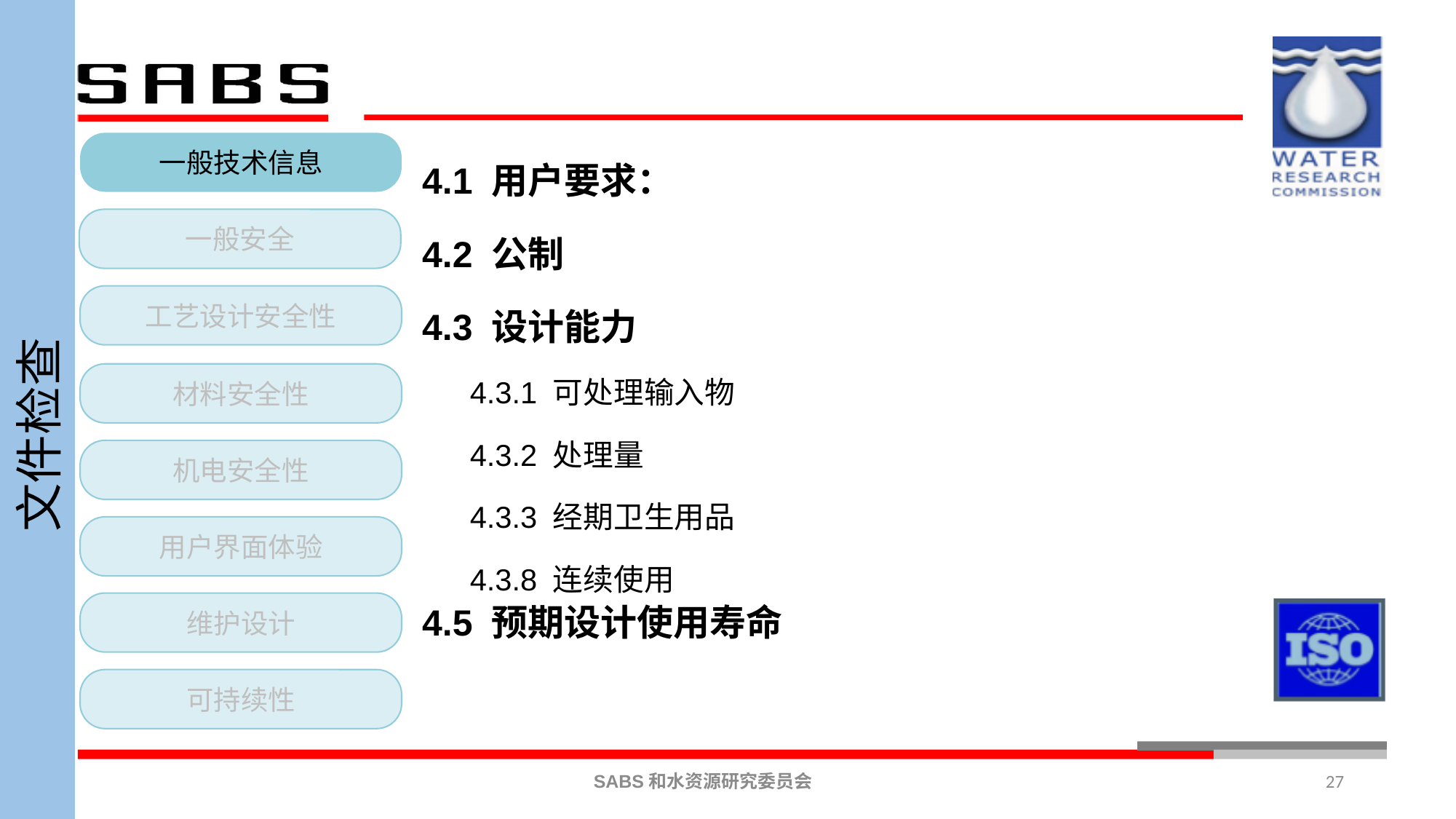

4.1 用户要求：
4.2 公制
4.3 设计能力
4.3.1 可处理输入物
4.3.2 处理量
4.3.3 经期卫生用品
4.3.8 连续使用
4.5 预期设计使用寿命

一般技术信息
一般安全
工艺设计安全性
材料安全性
机电安全性
用户界面体验
维护设计
可持续性
文件检查
27